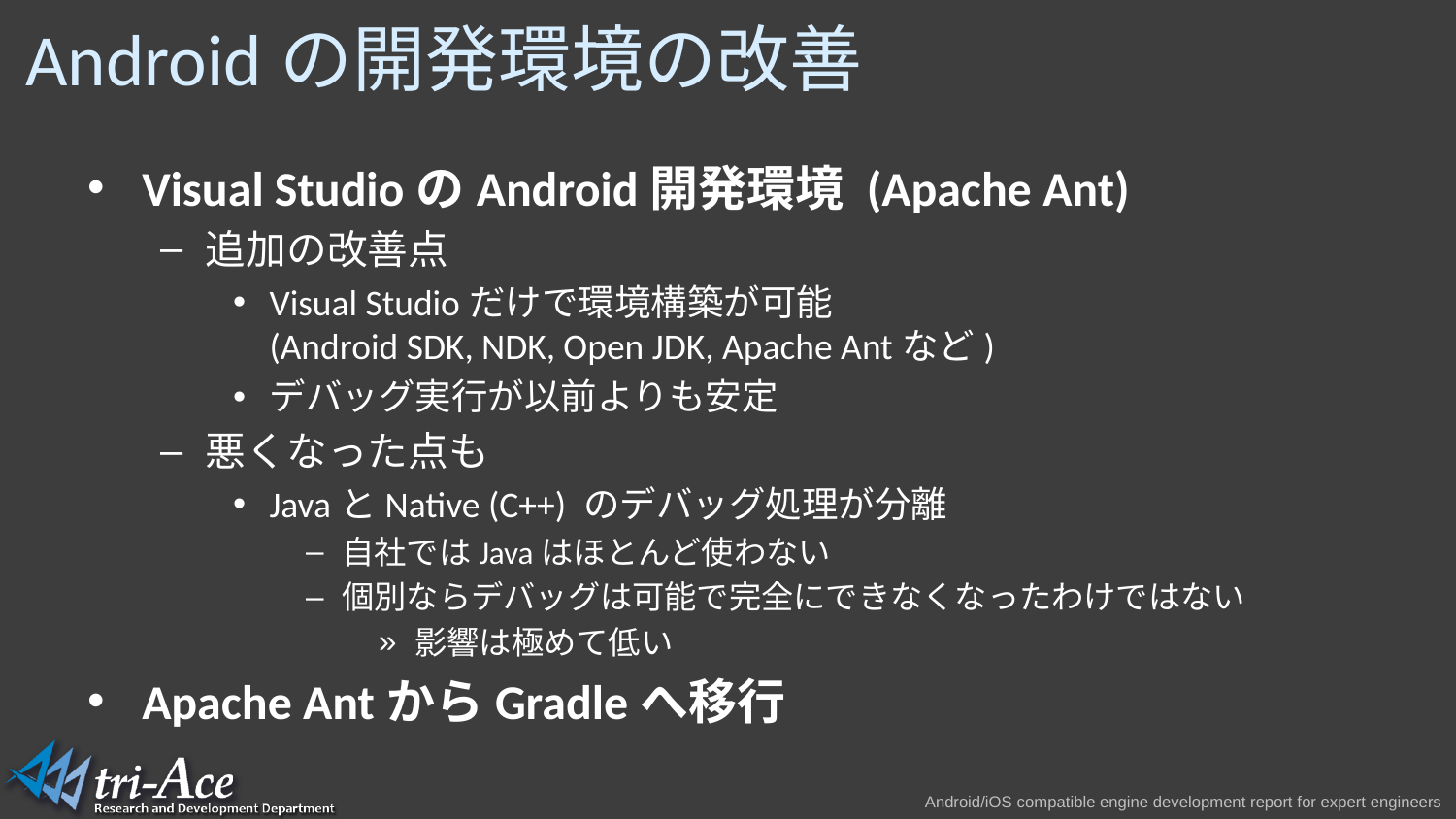

# Androidの開発環境の改善
Visual StudioのAndroid開発環境 (Apache Ant)
追加の改善点
Visual Studioだけで環境構築が可能
(Android SDK, NDK, Open JDK, Apache Antなど)
デバッグ実行が以前よりも安定
悪くなった点も
JavaとNative (C++) のデバッグ処理が分離
自社ではJavaはほとんど使わない
個別ならデバッグは可能で完全にできなくなったわけではない
影響は極めて低い
Apache AntからGradleへ移行